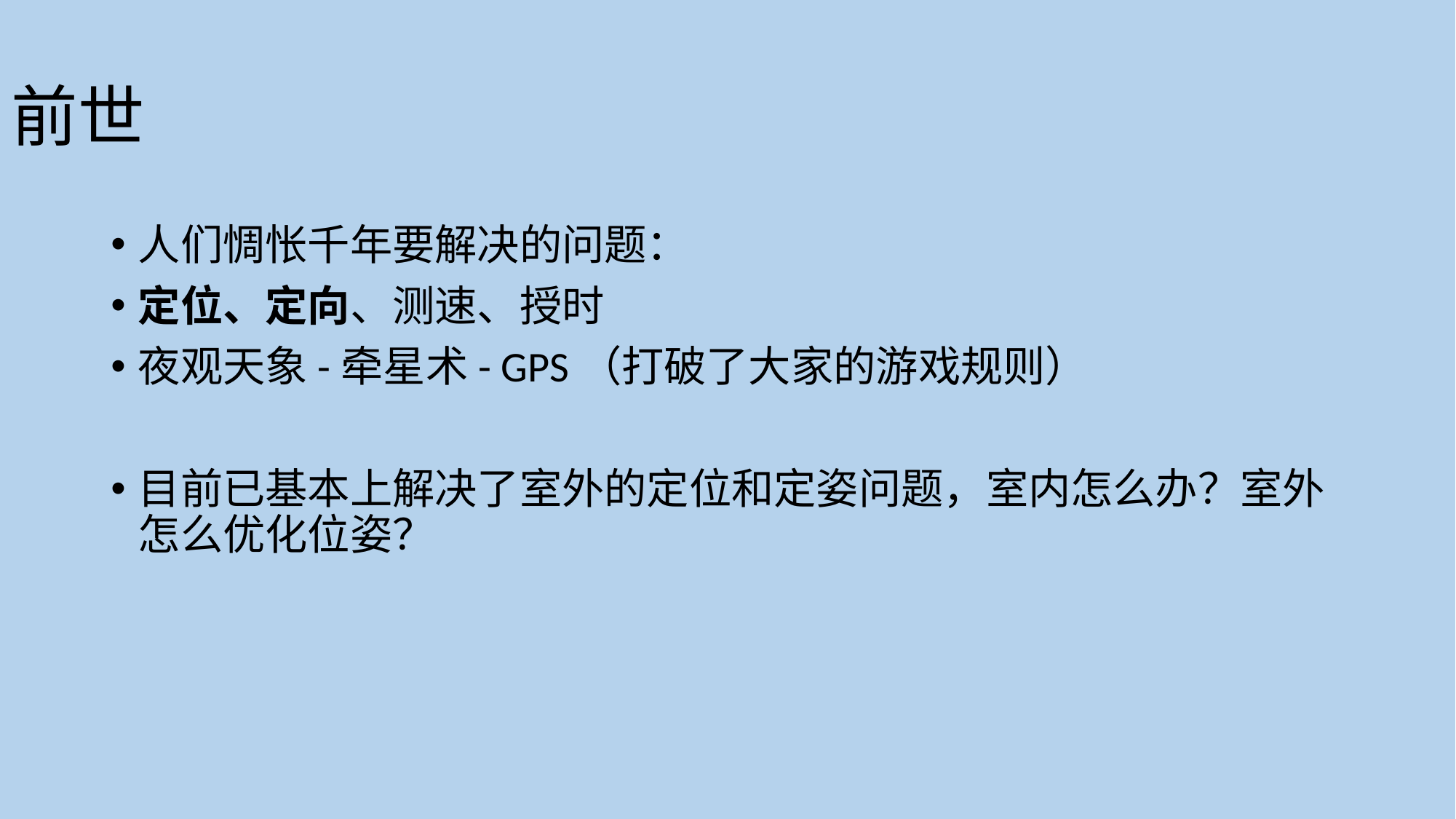

# 前世
人们惆怅千年要解决的问题：
定位、定向、测速、授时
夜观天象-牵星术- GPS（打破了大家的游戏规则）

目前已基本上解决了室外的定位和定姿问题，室内怎么办？室外怎么优化位姿？